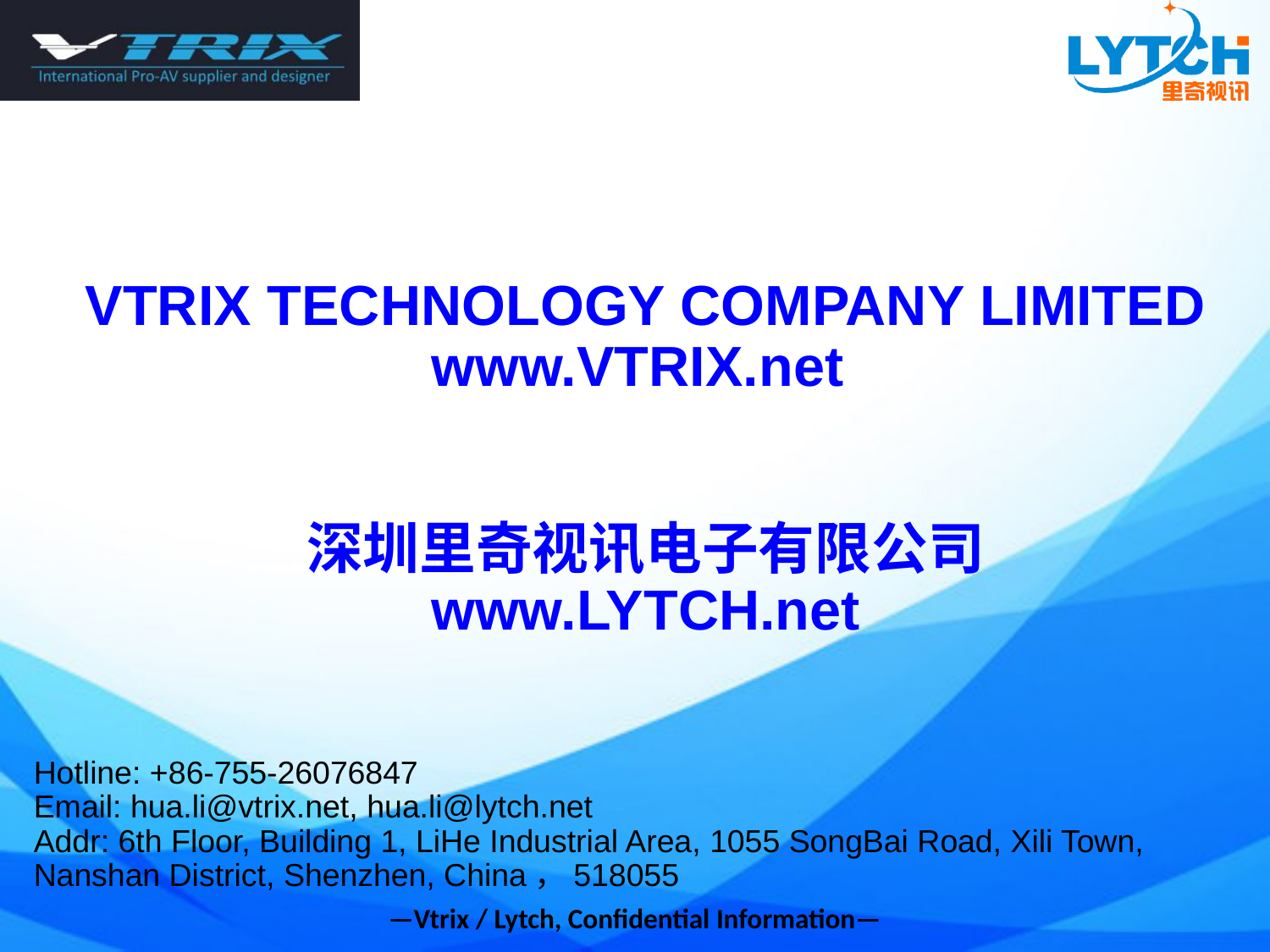

# VTRIX TECHNOLOGY COMPANY LIMITED www.VTRIX.net 深圳里奇视讯电子有限公司 www.LYTCH.net
Hotline: +86-755-26076847
Email: hua.li@vtrix.net, hua.li@lytch.net
Addr: 6th Floor, Building 1, LiHe Industrial Area, 1055 SongBai Road, Xili Town, Nanshan District, Shenzhen, China，518055